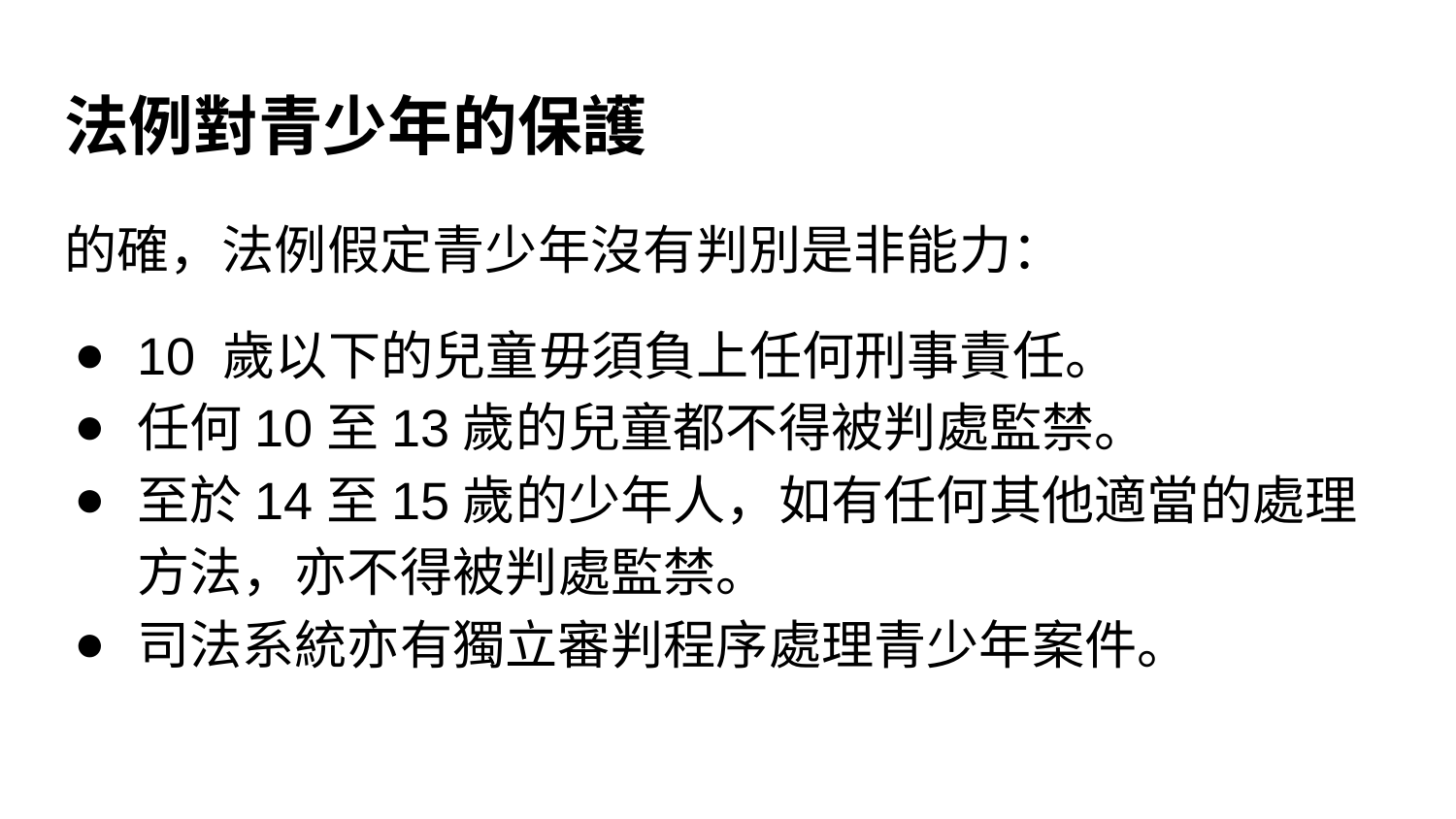

# 法例對青少年的保護
的確，法例假定青少年沒有判別是非能力：
10 歲以下的兒童毋須負上任何刑事責任。
任何10至13歲的兒童都不得被判處監禁。
至於14至15歲的少年人，如有任何其他適當的處理方法，亦不得被判處監禁。
司法系統亦有獨立審判程序處理青少年案件。